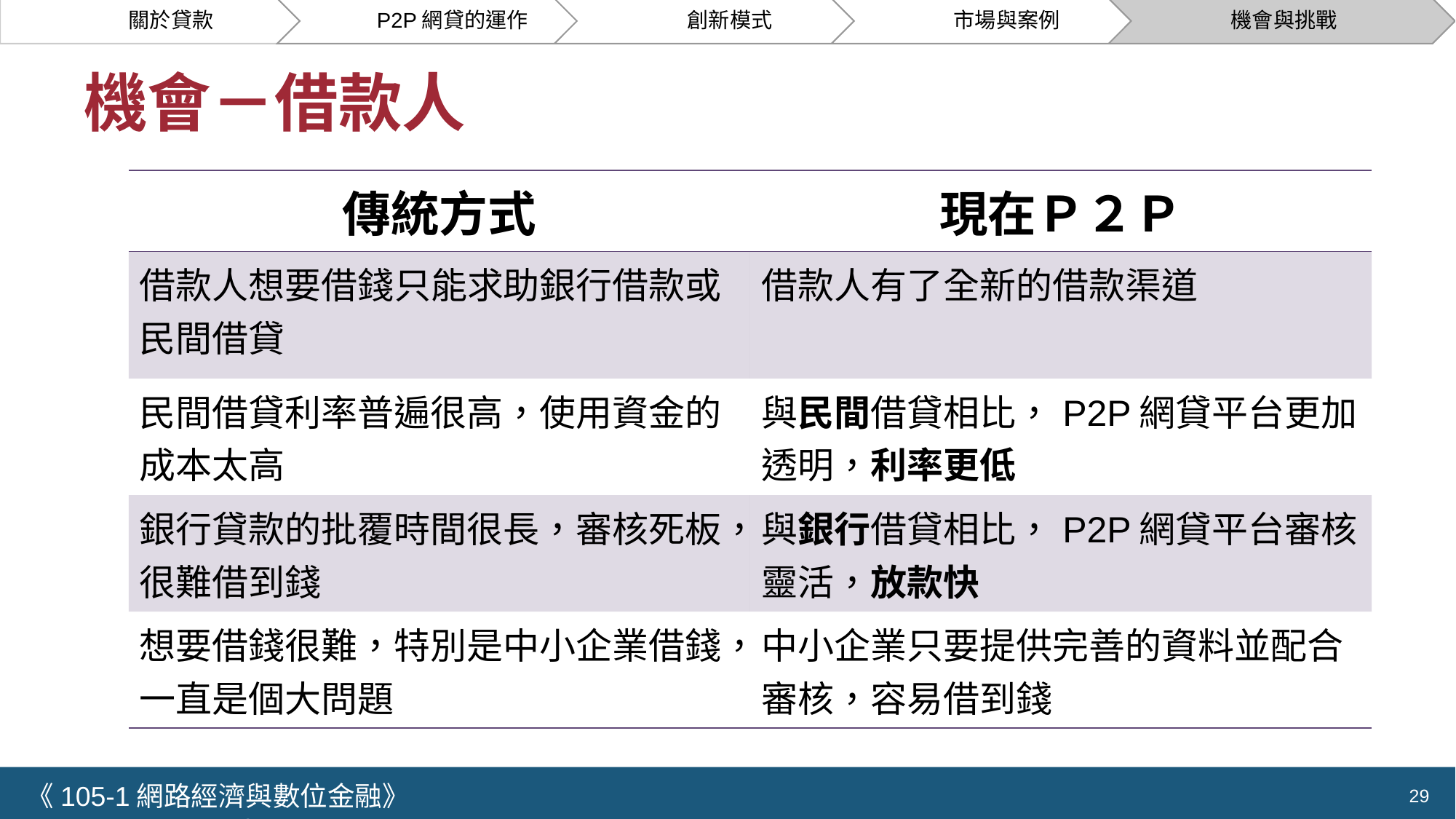

關於貸款
P2P網貸的運作
創新模式
市場與案例
機會與挑戰
# 機會－借款人
| 傳統方式 | 現在Ｐ２Ｐ |
| --- | --- |
| 借款人想要借錢只能求助銀行借款或民間借貸 | 借款人有了全新的借款渠道 |
| 民間借貸利率普遍很高，使用資金的成本太高 | 與民間借貸相比，P2P網貸平台更加透明，利率更低 |
| 銀行貸款的批覆時間很長，審核死板，很難借到錢 | 與銀行借貸相比，P2P網貸平台審核靈活，放款快 |
| 想要借錢很難，特別是中小企業借錢，一直是個大問題 | 中小企業只要提供完善的資料並配合審核，容易借到錢 |
《105-1網路經濟與數位金融》                                                                                                                                             NCTU.IIM.IEBI Lab
29